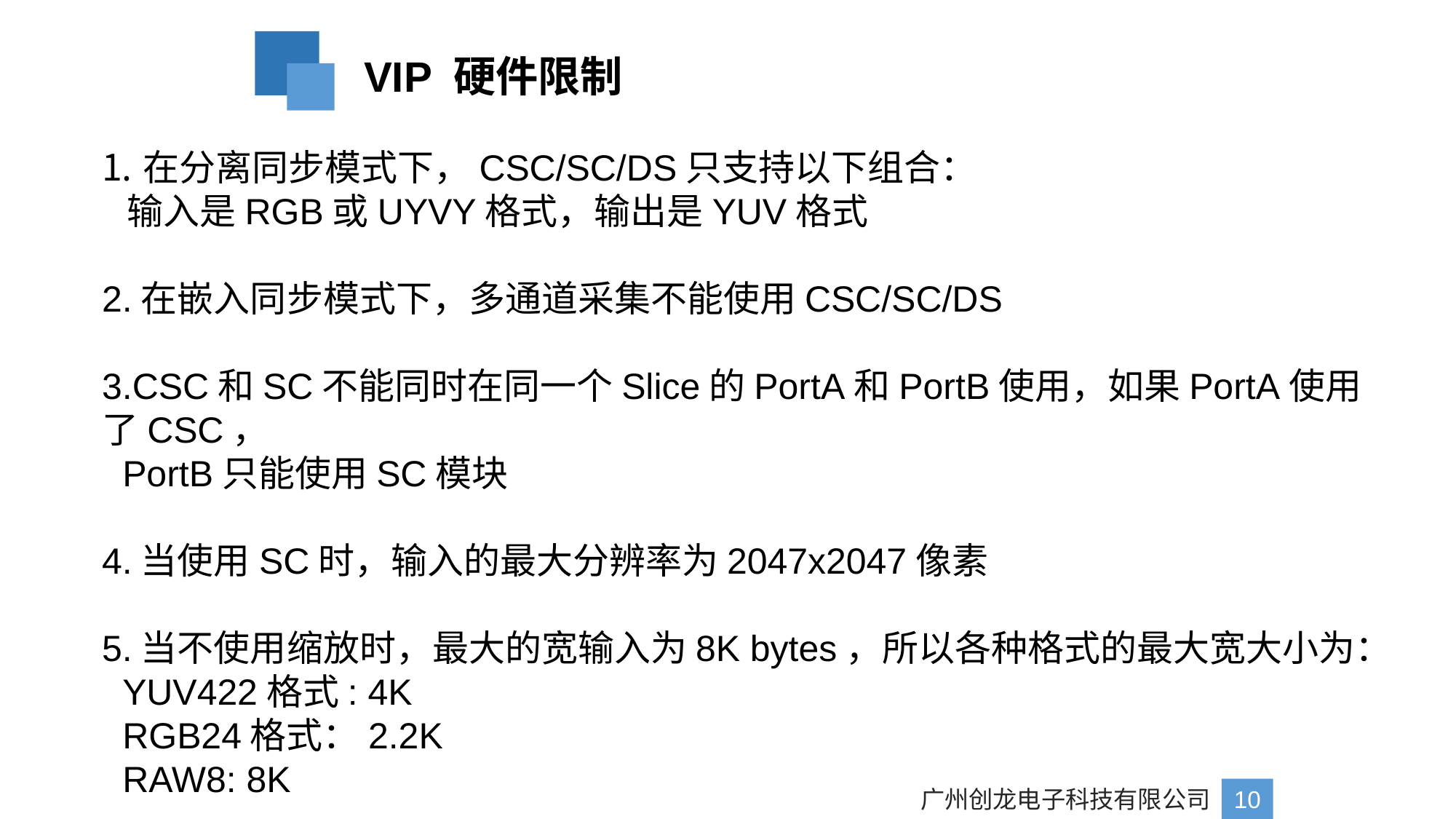

VIP 硬件限制
在分离同步模式下，CSC/SC/DS只支持以下组合：
  输入是RGB或UYVY格式，输出是YUV格式

2.在嵌入同步模式下，多通道采集不能使用CSC/SC/DS

3.CSC和SC不能同时在同一个Slice的PortA和PortB使用，如果PortA使用了CSC，
  PortB只能使用SC模块

4.当使用SC时，输入的最大分辨率为2047x2047像素

5.当不使用缩放时，最大的宽输入为8K bytes，所以各种格式的最大宽大小为：
  YUV422格式: 4K
  RGB24格式：2.2K
  RAW8: 8K
广州创龙电子科技有限公司
10